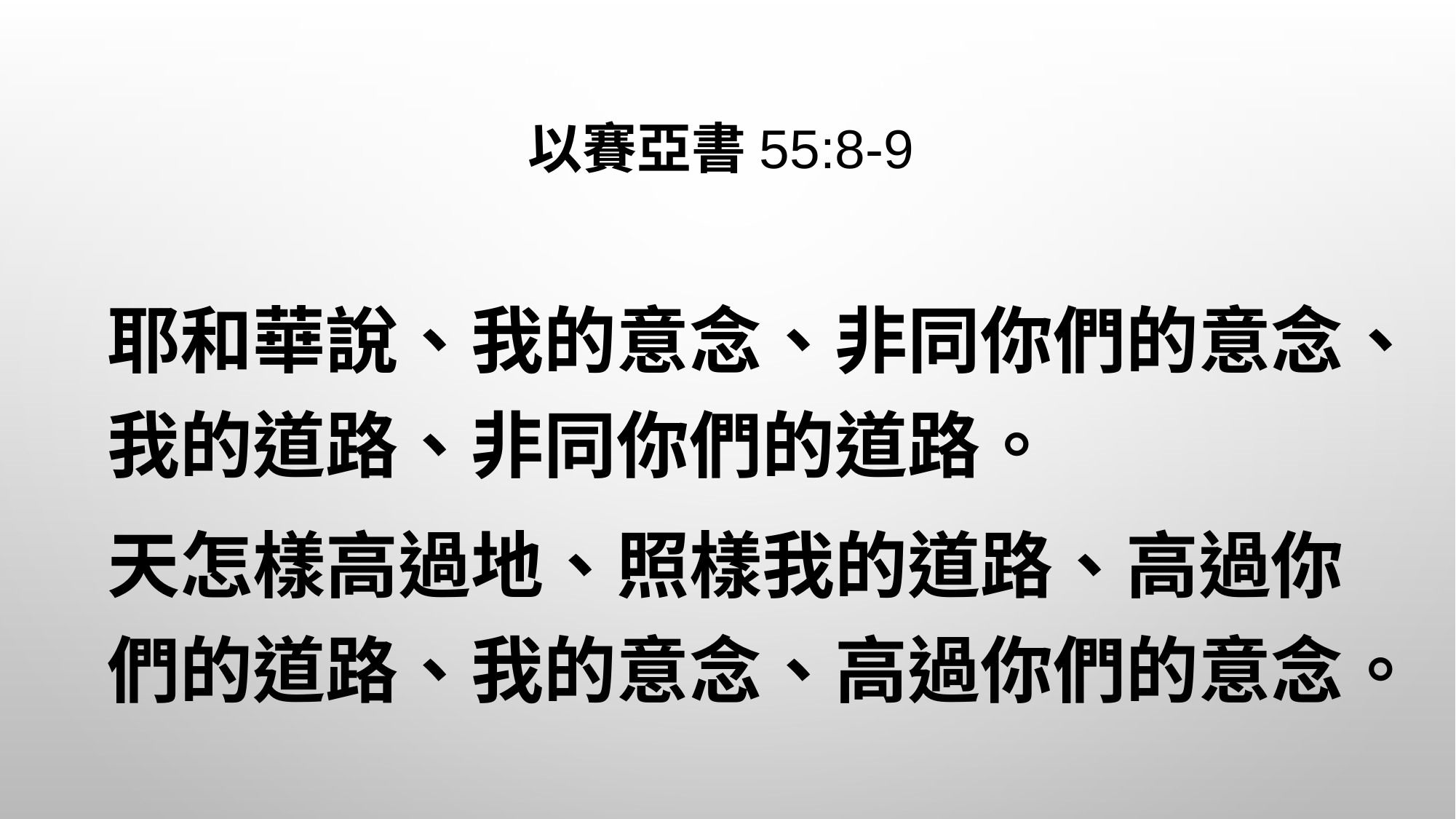

# 以賽亞書55:8-9
耶和華說、我的意念、非同你們的意念、我的道路、非同你們的道路。
天怎樣高過地、照樣我的道路、高過你們的道路、我的意念、高過你們的意念。